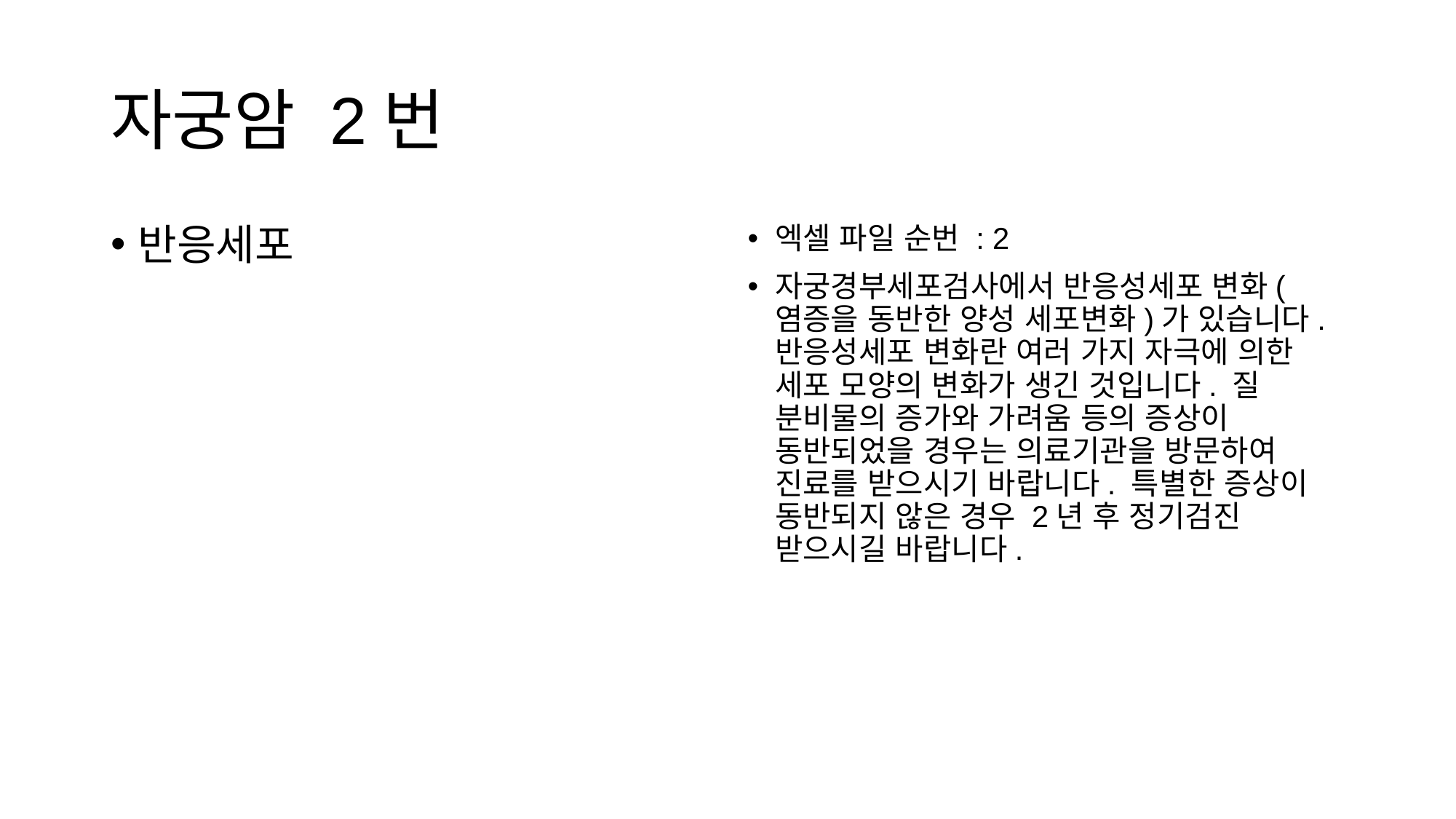

# 자궁암 2번
반응세포
엑셀 파일 순번 : 2
자궁경부세포검사에서 반응성세포 변화(염증을 동반한 양성 세포변화)가 있습니다. 반응성세포 변화란 여러 가지 자극에 의한 세포 모양의 변화가 생긴 것입니다. 질 분비물의 증가와 가려움 등의 증상이 동반되었을 경우는 의료기관을 방문하여 진료를 받으시기 바랍니다. 특별한 증상이 동반되지 않은 경우 2년 후 정기검진 받으시길 바랍니다.